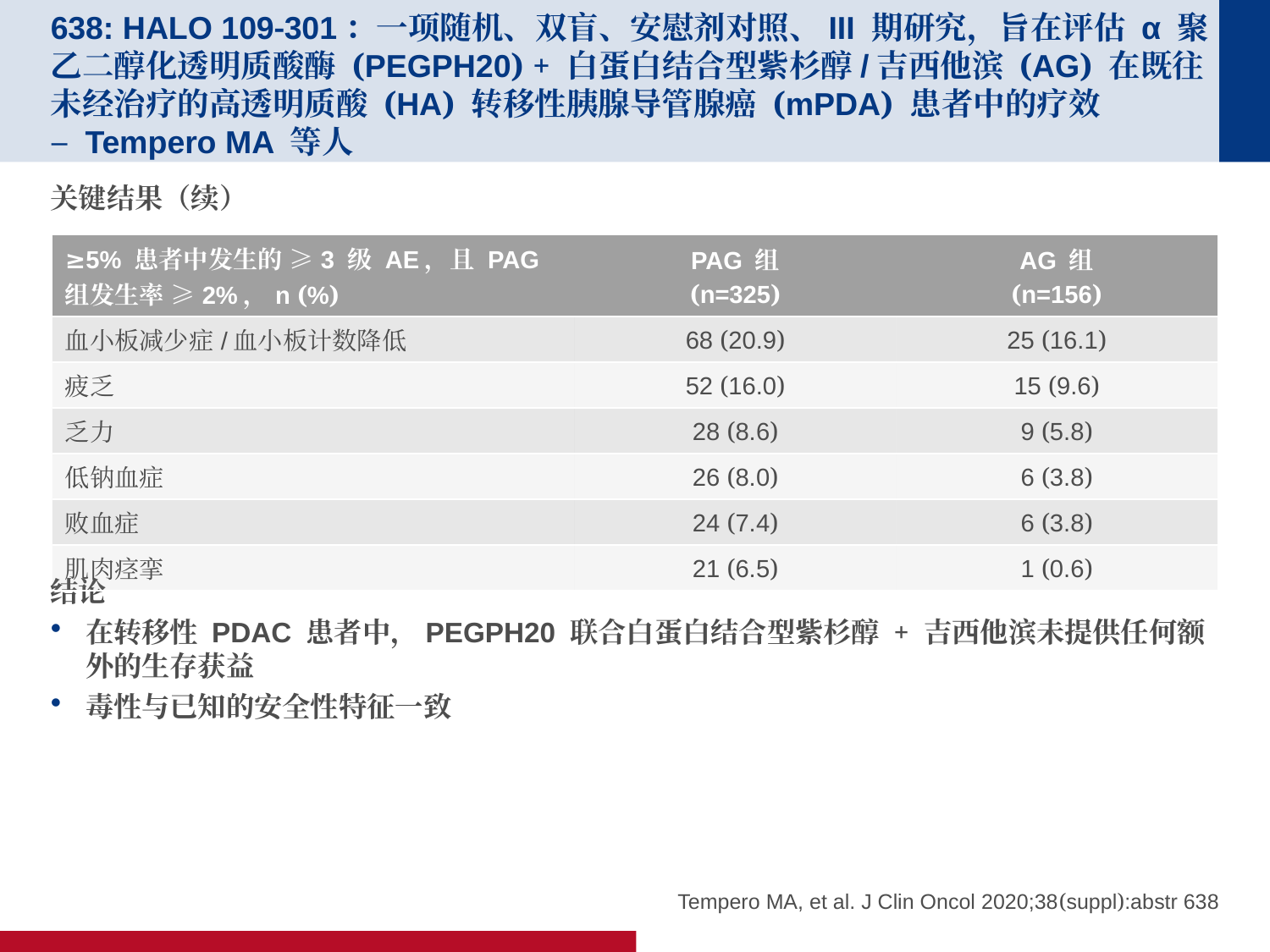

# 638: HALO 109-301：一项随机、双盲、安慰剂对照、III 期研究，旨在评估 α 聚乙二醇化透明质酸酶 (PEGPH20) + 白蛋白结合型紫杉醇/吉西他滨 (AG) 在既往未经治疗的高透明质酸 (HA) 转移性胰腺导管腺癌 (mPDA) 患者中的疗效 – Tempero MA 等人
关键结果（续）
结论
在转移性 PDAC 患者中，PEGPH20 联合白蛋白结合型紫杉醇 + 吉西他滨未提供任何额外的生存获益
毒性与已知的安全性特征一致

| ≥5% 患者中发生的 ≥3 级 AE，且 PAG 组发生率 ≥2%，n (%) | PAG 组 (n=325) | AG 组 (n=156) |
| --- | --- | --- |
| 血小板减少症/血小板计数降低 | 68 (20.9) | 25 (16.1) |
| 疲乏 | 52 (16.0) | 15 (9.6) |
| 乏力 | 28 (8.6) | 9 (5.8) |
| 低钠血症 | 26 (8.0) | 6 (3.8) |
| 败血症 | 24 (7.4) | 6 (3.8) |
| 肌肉痉挛 | 21 (6.5) | 1 (0.6) |
Tempero MA, et al. J Clin Oncol 2020;38(suppl):abstr 638